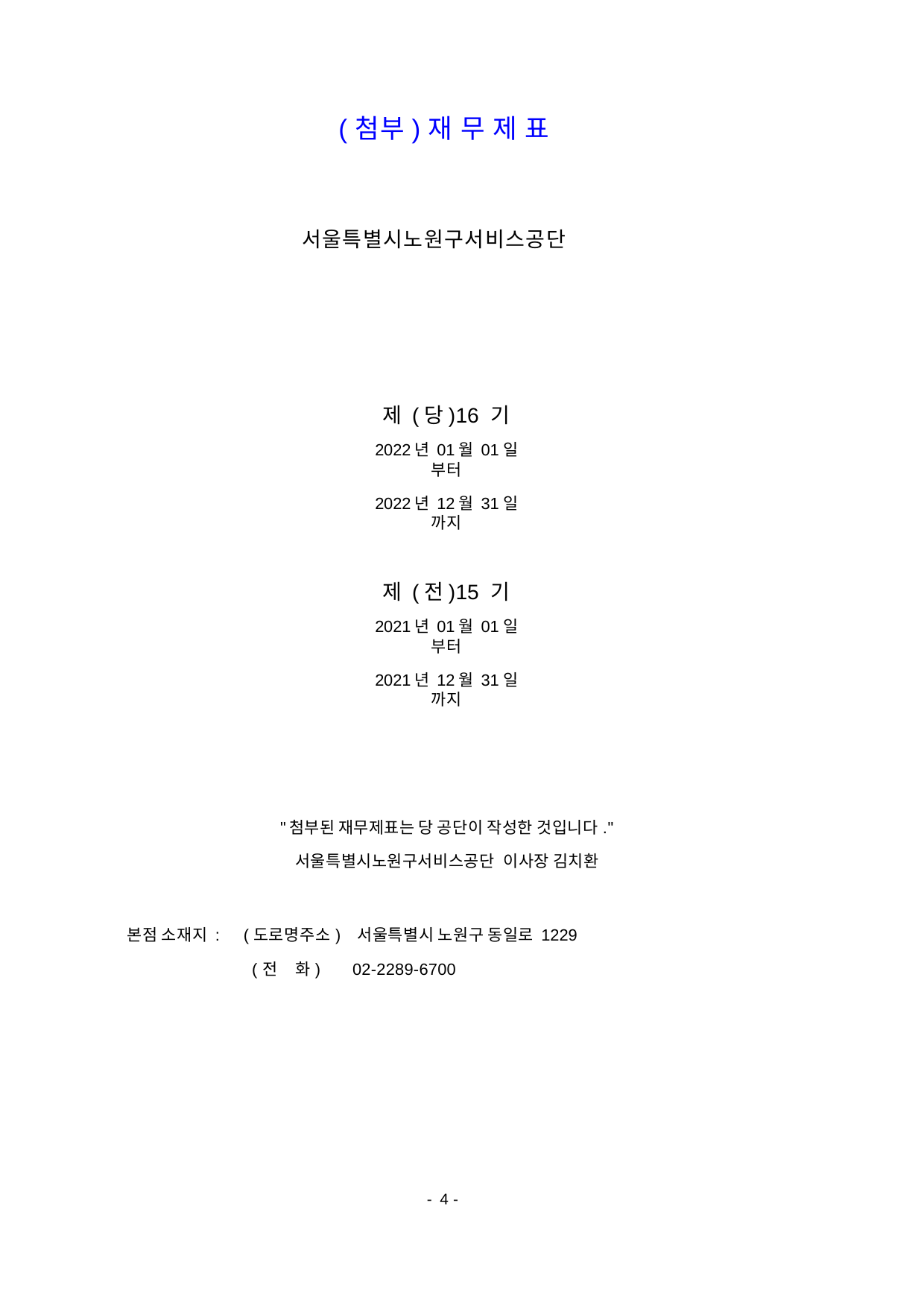

(첨부)재 무 제 표
서울특별시노원구서비스공단
제 (당)16 기
2022년 01월 01일 부터
2022년 12월 31일 까지
제 (전)15 기
2021년 01월 01일 부터
2021년 12월 31일 까지
"첨부된 재무제표는 당 공단이 작성한 것입니다."
서울특별시노원구서비스공단 이사장 김치환
본점 소재지 :	(도로명주소)	서울특별시 노원구 동일로 1229
(전	화)	02-2289-6700
- 4 -